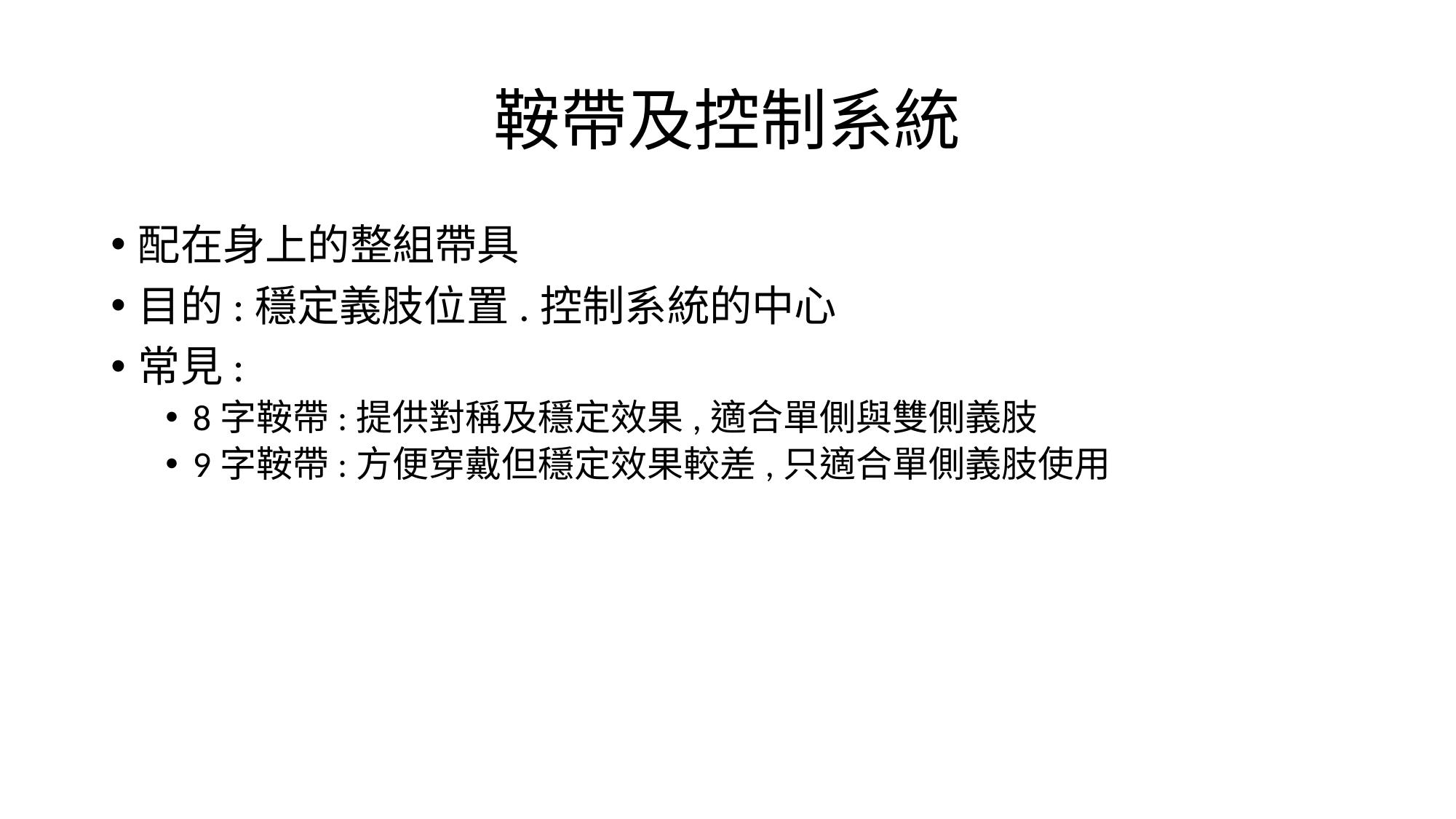

# 鞍帶及控制系統
配在身上的整組帶具
目的:穩定義肢位置.控制系統的中心
常見:
8字鞍帶:提供對稱及穩定效果,適合單側與雙側義肢
9字鞍帶:方便穿戴但穩定效果較差,只適合單側義肢使用